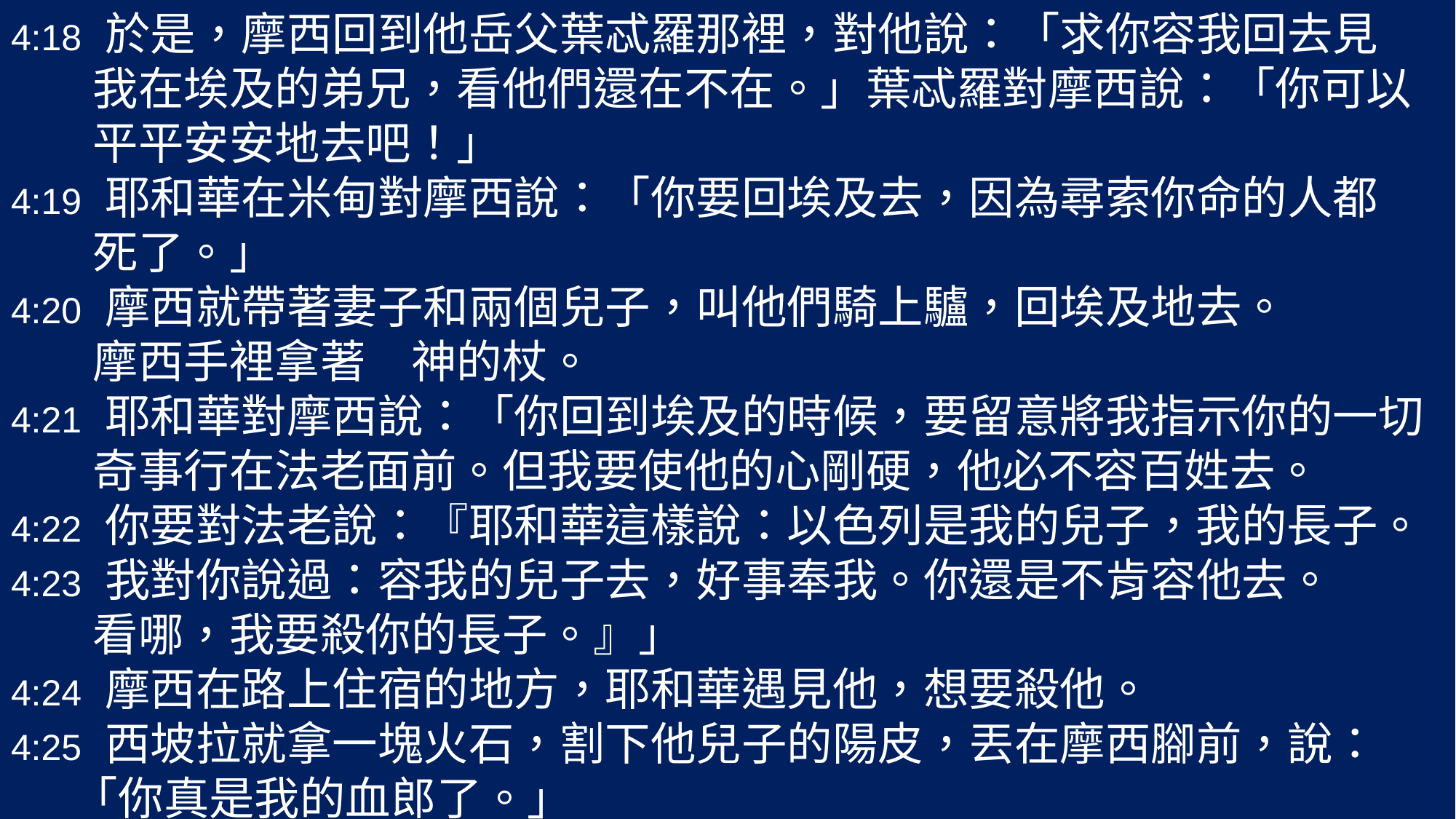

4:18 於是，摩西回到他岳父葉忒羅那裡，對他說：「求你容我回去見
       我在埃及的弟兄，看他們還在不在。」葉忒羅對摩西說：「你可以
       平平安安地去吧！」
4:19 耶和華在米甸對摩西說：「你要回埃及去，因為尋索你命的人都
       死了。」
4:20 摩西就帶著妻子和兩個兒子，叫他們騎上驢，回埃及地去。
       摩西手裡拿著　神的杖。
4:21 耶和華對摩西說：「你回到埃及的時候，要留意將我指示你的一切
       奇事行在法老面前。但我要使他的心剛硬，他必不容百姓去。
4:22 你要對法老說：『耶和華這樣說：以色列是我的兒子，我的長子。
4:23 我對你說過：容我的兒子去，好事奉我。你還是不肯容他去。
       看哪，我要殺你的長子。』」
4:24 摩西在路上住宿的地方，耶和華遇見他，想要殺他。
4:25 西坡拉就拿一塊火石，割下他兒子的陽皮，丟在摩西腳前，說：
     「你真是我的血郎了。」
4:26 這樣，耶和華才放了他。西坡拉說：「你因割禮就是血郎了。」